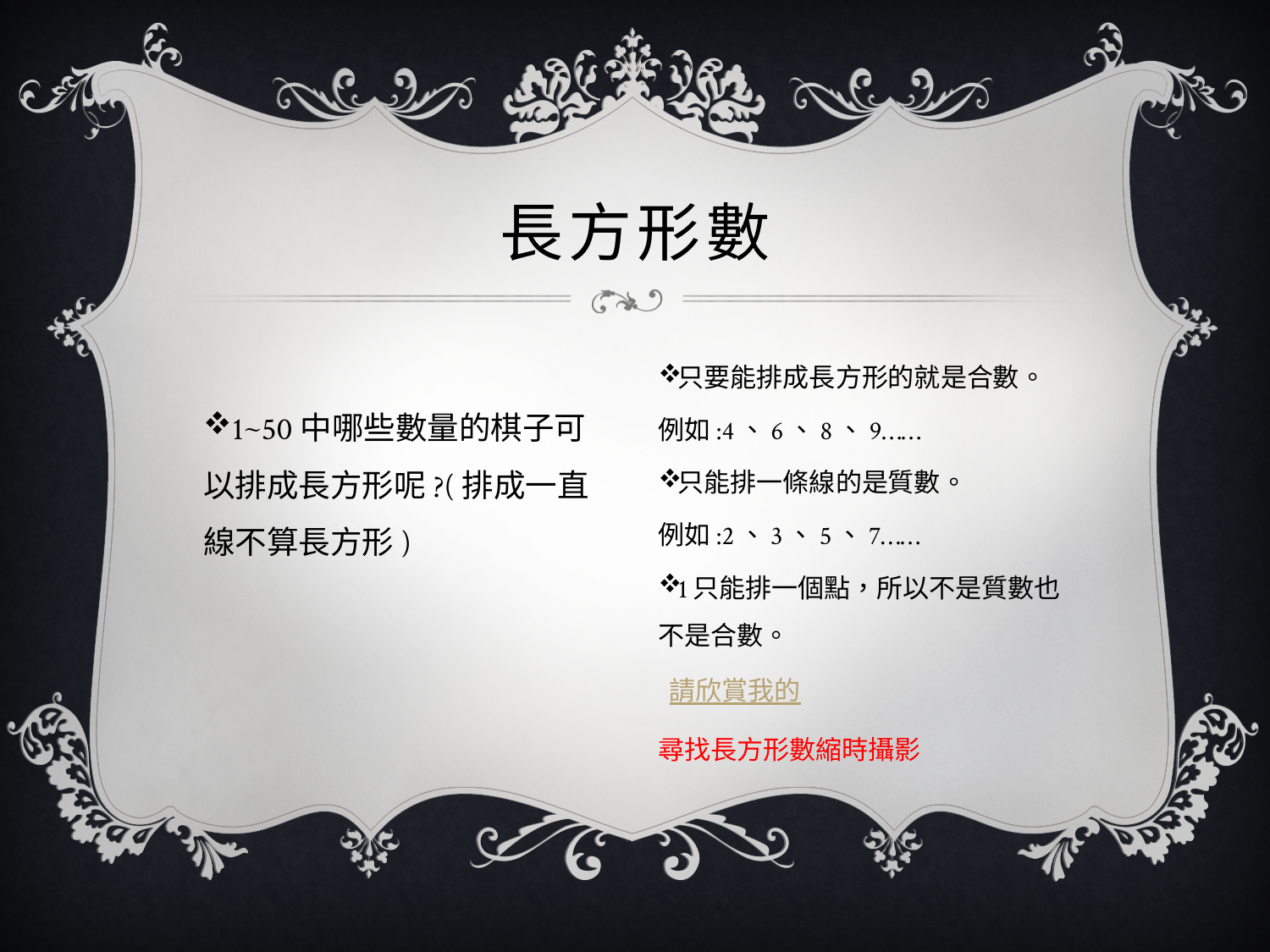

# 長方形數

1~50中哪些數量的棋子可以排成長方形呢?(排成一直線不算長方形)

只要能排成長方形的就是合數。
例如:4、6、8、9……
只能排一條線的是質數。
例如:2、3、5、7……
1只能排一個點，所以不是質數也不是合數。
 請欣賞我的
尋找長方形數縮時攝影